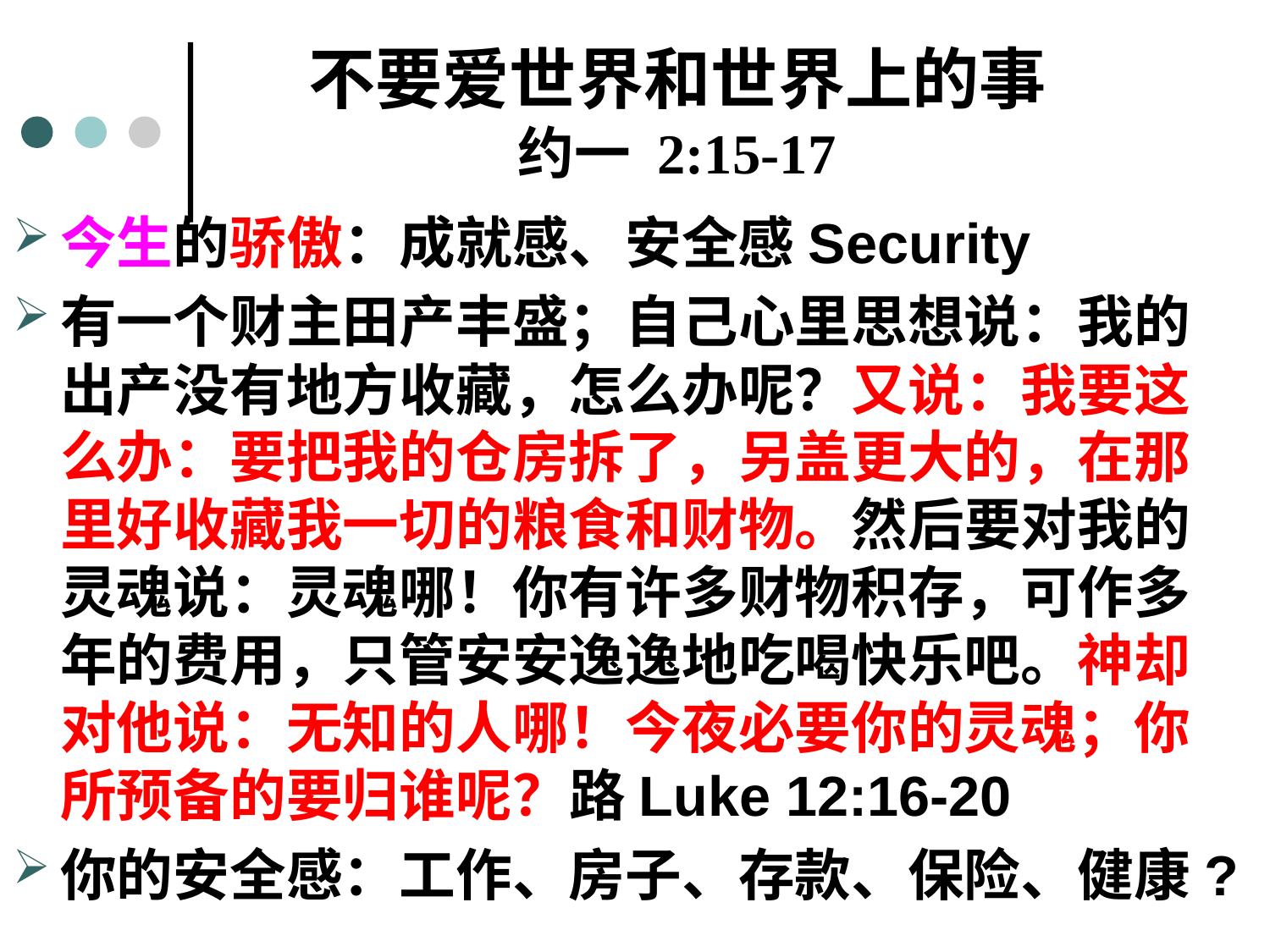

# 不要爱世界和世界上的事 约一 2:15-17
今生的骄傲：成就感、安全感Security
有一个财主田产丰盛；自己心里思想说：我的出产没有地方收藏，怎么办呢？又说：我要这么办：要把我的仓房拆了，另盖更大的，在那里好收藏我一切的粮食和财物。然后要对我的灵魂说：灵魂哪！你有许多财物积存，可作多年的费用，只管安安逸逸地吃喝快乐吧。神却对他说：无知的人哪！今夜必要你的灵魂；你所预备的要归谁呢？路Luke 12:16-20
你的安全感：工作、房子、存款、保险、健康?